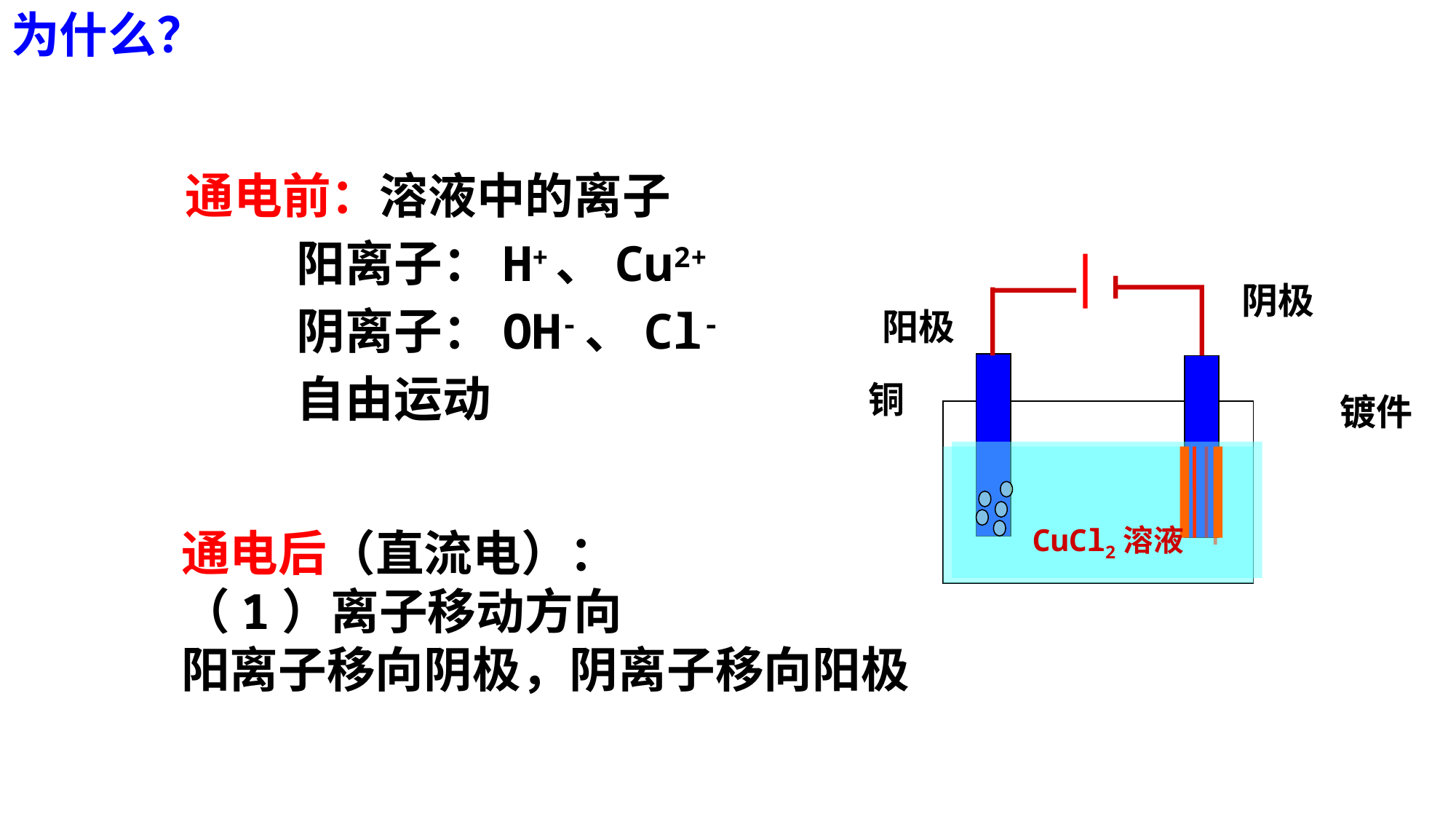

为什么？
通电前：溶液中的离子
         阳离子：H+、Cu2+
         阴离子：OH-、Cl-
         自由运动

阴极

阳极

铜
镀件

CuCl2溶液
通电后（直流电）：
（1）离子移动方向
阳离子移向阴极，阴离子移向阳极